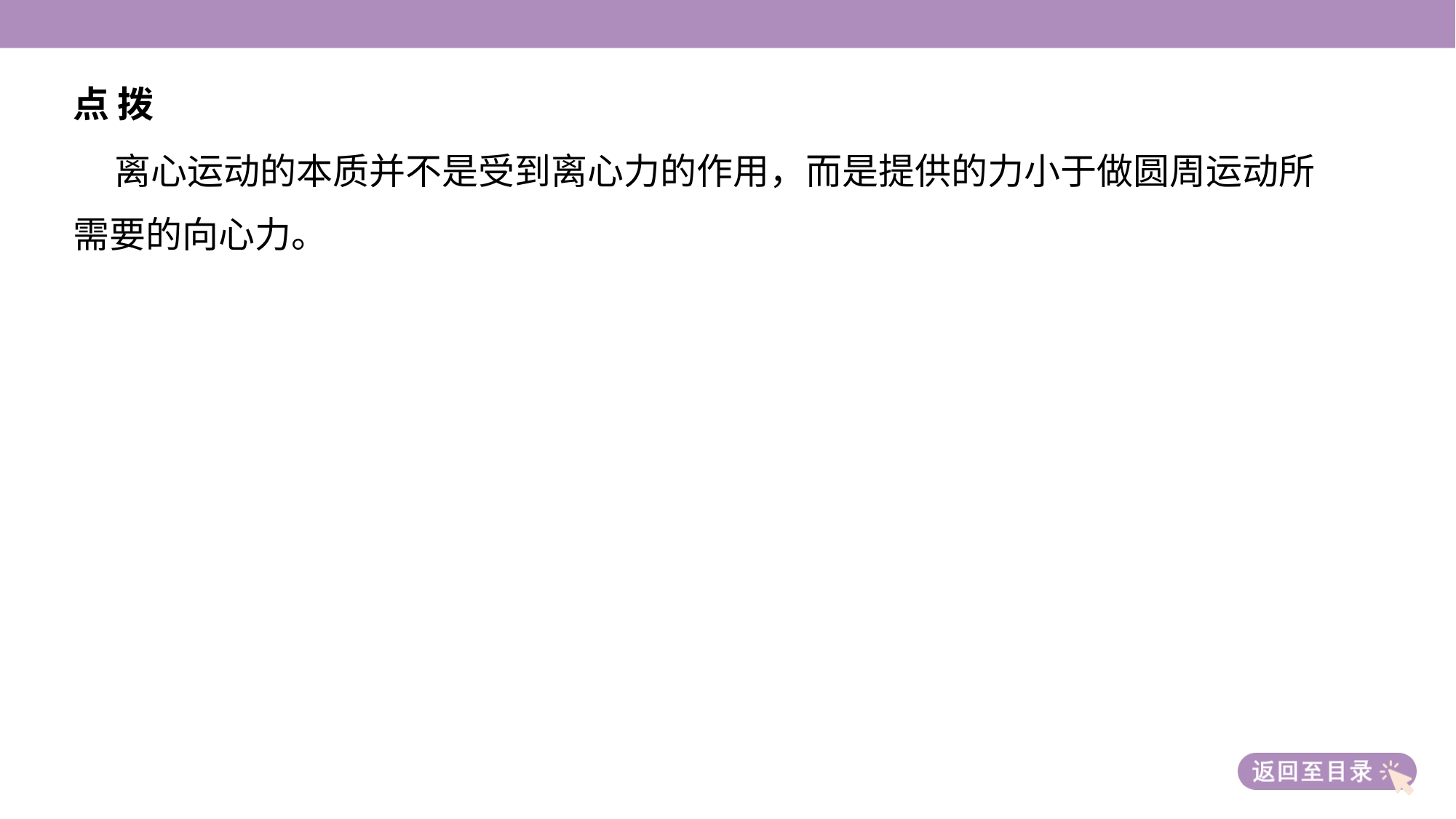

点 拨
    离心运动的本质并不是受到离心力的作用，而是提供的力小于做圆周运动所
需要的向心力。